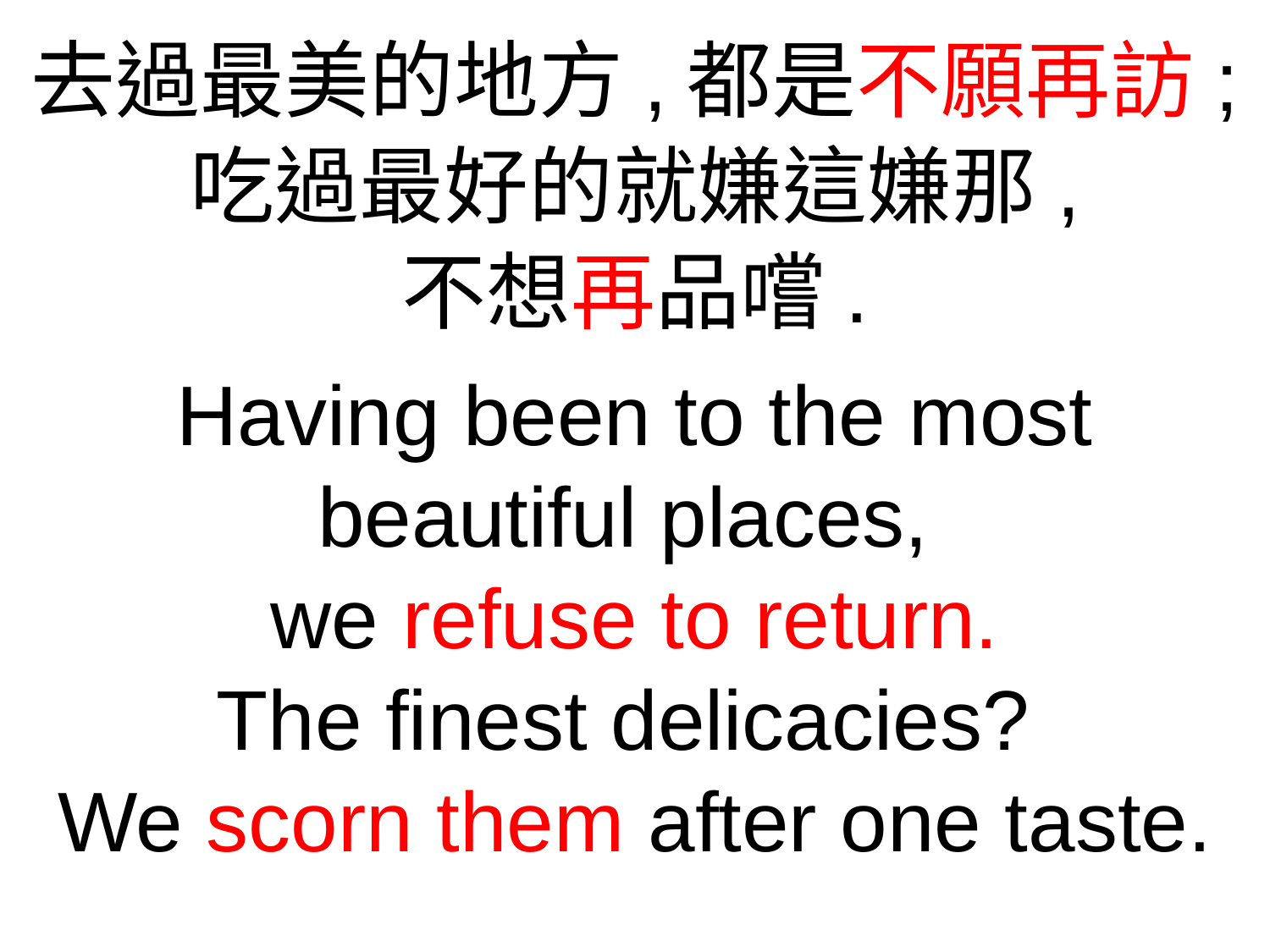

去過最美的地方,都是不願再訪;
吃過最好的就嫌這嫌那,
不想再品嚐.
Having been to the most beautiful places,
we refuse to return.
The finest delicacies?
We scorn them after one taste.